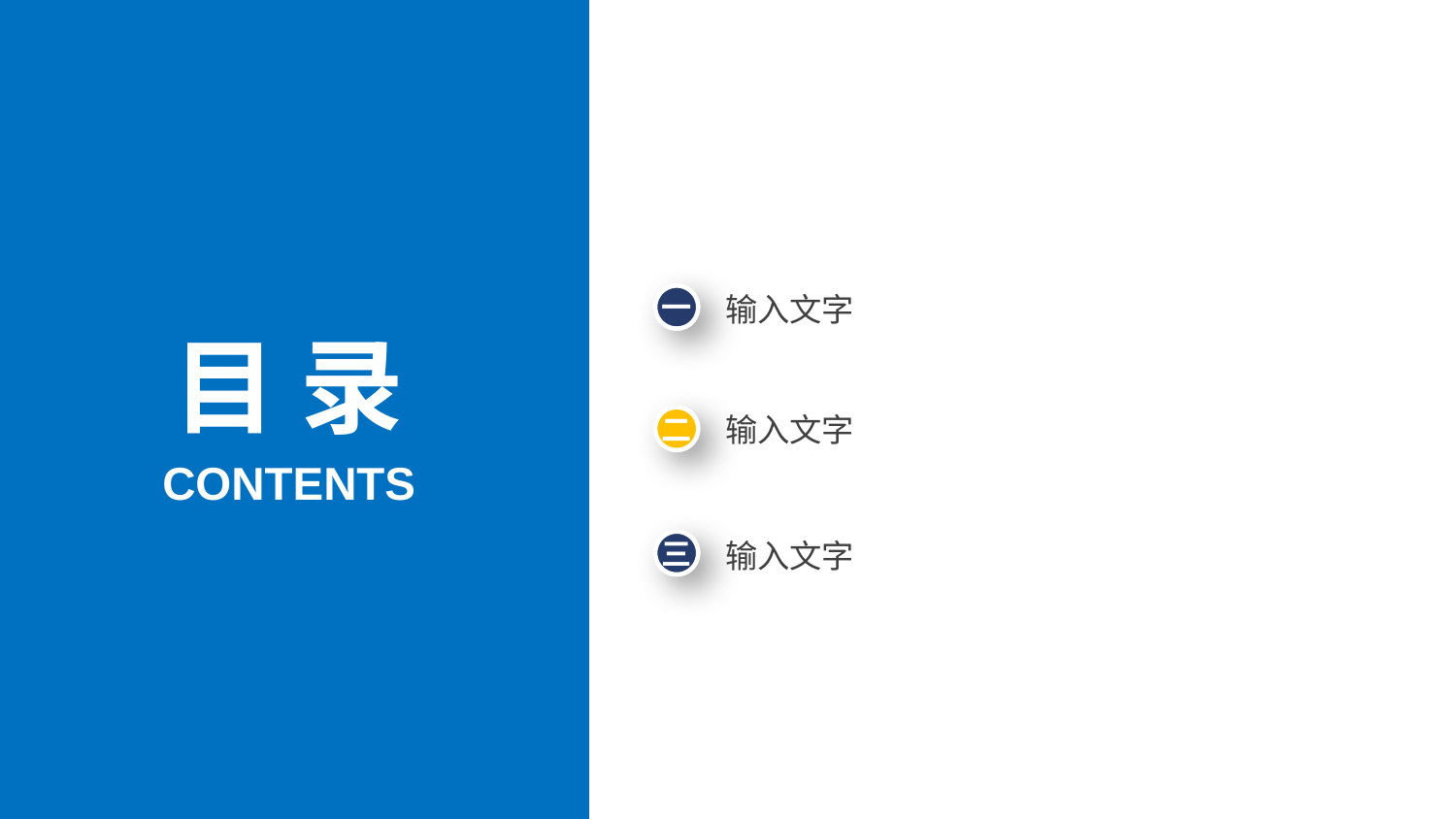

一
输入文字
目 录
二
输入文字
CONTENTS
三
输入文字